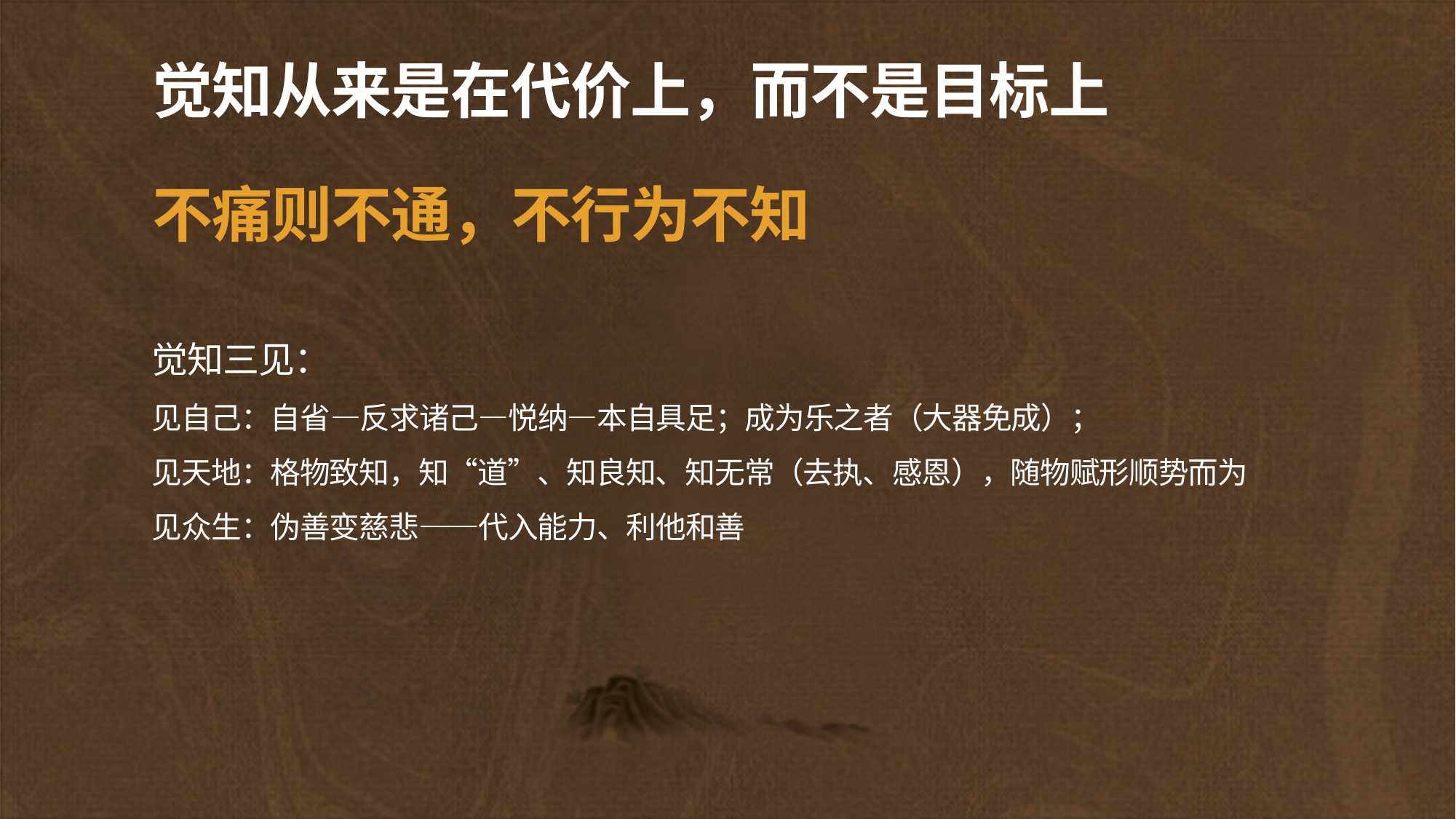

# 觉知从来是在代价上，而不是目标上 不痛则不通，不行为不知

觉知三见：
见自己：自省—反求诸己—悦纳—本自具足；成为乐之者（大器免成）；
见天地：格物致知，知“道”、知良知、知无常（去执、感恩），随物赋形顺势而为
见众生：伪善变慈悲——代入能力、利他和善